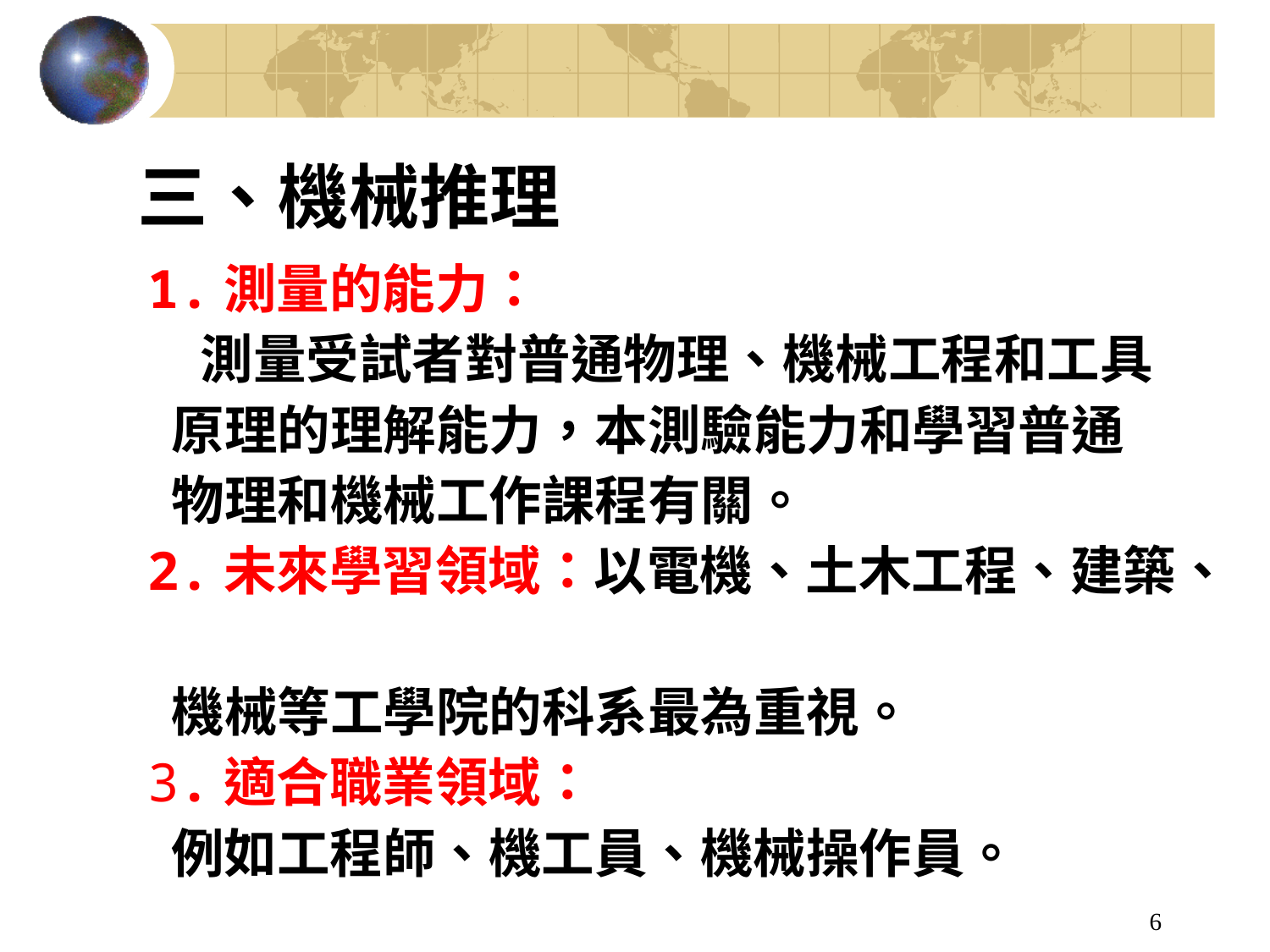

三、機械推理
# 1.測量的能力： 　測量受試者對普通物理、機械工程和工具 原理的理解能力，本測驗能力和學習普通 物理和機械工作課程有關。 2.未來學習領域：以電機、土木工程、建築、 機械等工學院的科系最為重視。 3.適合職業領域： 例如工程師、機工員、機械操作員。
6